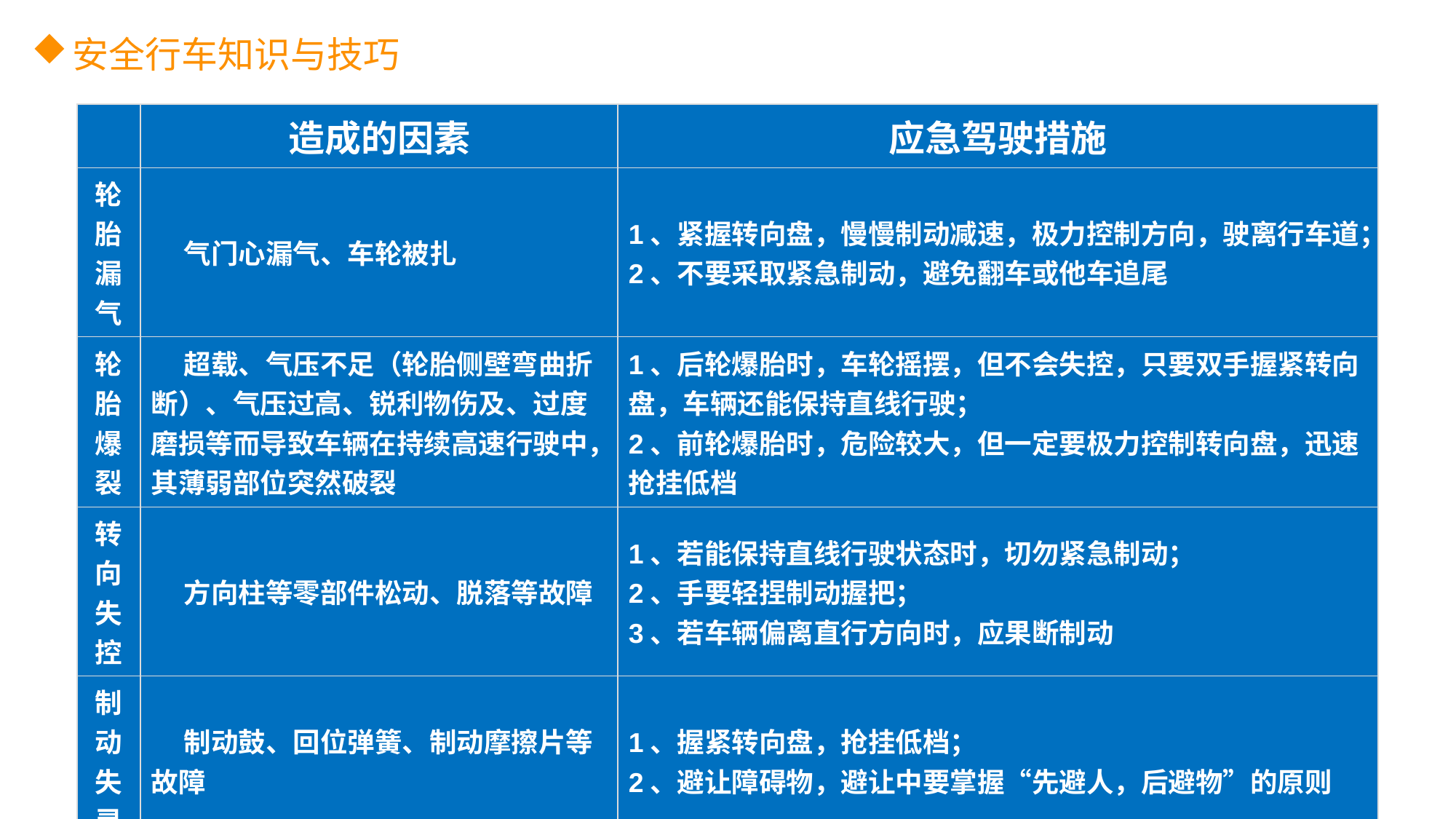

安全行车知识与技巧
|  | 造成的因素 | 应急驾驶措施 |
| --- | --- | --- |
| 轮胎漏气 | 气门心漏气、车轮被扎 | 1、紧握转向盘，慢慢制动减速，极力控制方向，驶离行车道； 2、不要采取紧急制动，避免翻车或他车追尾 |
| 轮胎爆裂 | 超载、气压不足（轮胎侧壁弯曲折断）、气压过高、锐利物伤及、过度磨损等而导致车辆在持续高速行驶中，其薄弱部位突然破裂 | 1、后轮爆胎时，车轮摇摆，但不会失控，只要双手握紧转向盘，车辆还能保持直线行驶； 2、前轮爆胎时，危险较大，但一定要极力控制转向盘，迅速抢挂低档 |
| 转向失控 | 方向柱等零部件松动、脱落等故障 | 1、若能保持直线行驶状态时，切勿紧急制动； 2、手要轻捏制动握把； 3、若车辆偏离直行方向时，应果断制动 |
| 制动失灵 | 制动鼓、回位弹簧、制动摩擦片等故障 | 1、握紧转向盘，抢挂低档； 2、避让障碍物，避让中要掌握“先避人，后避物”的原则 |